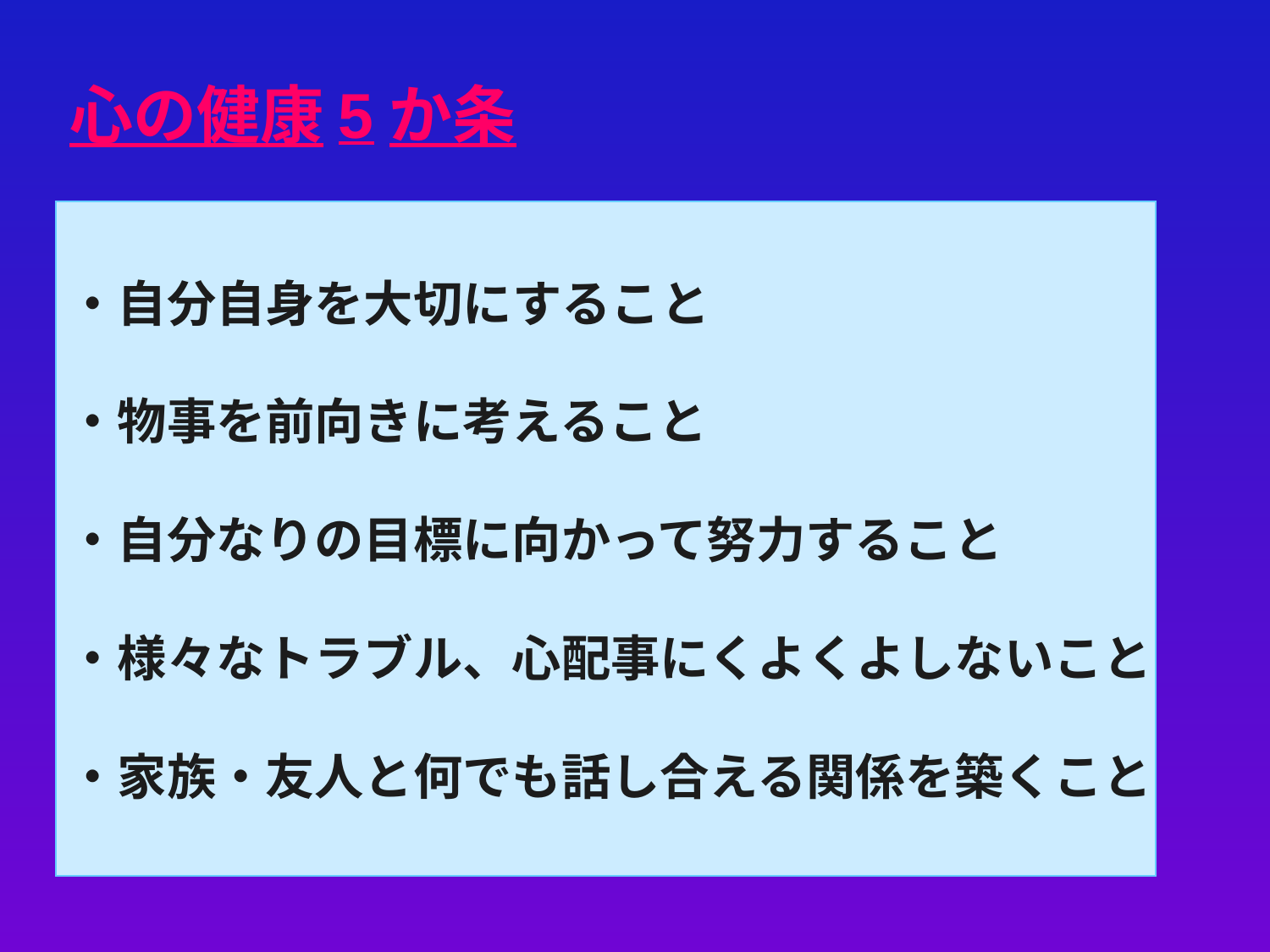

心の健康5か条
・自分自身を大切にすること

・物事を前向きに考えること

・自分なりの目標に向かって努力すること

・様々なトラブル、心配事にくよくよしないこと

・家族・友人と何でも話し合える関係を築くこと